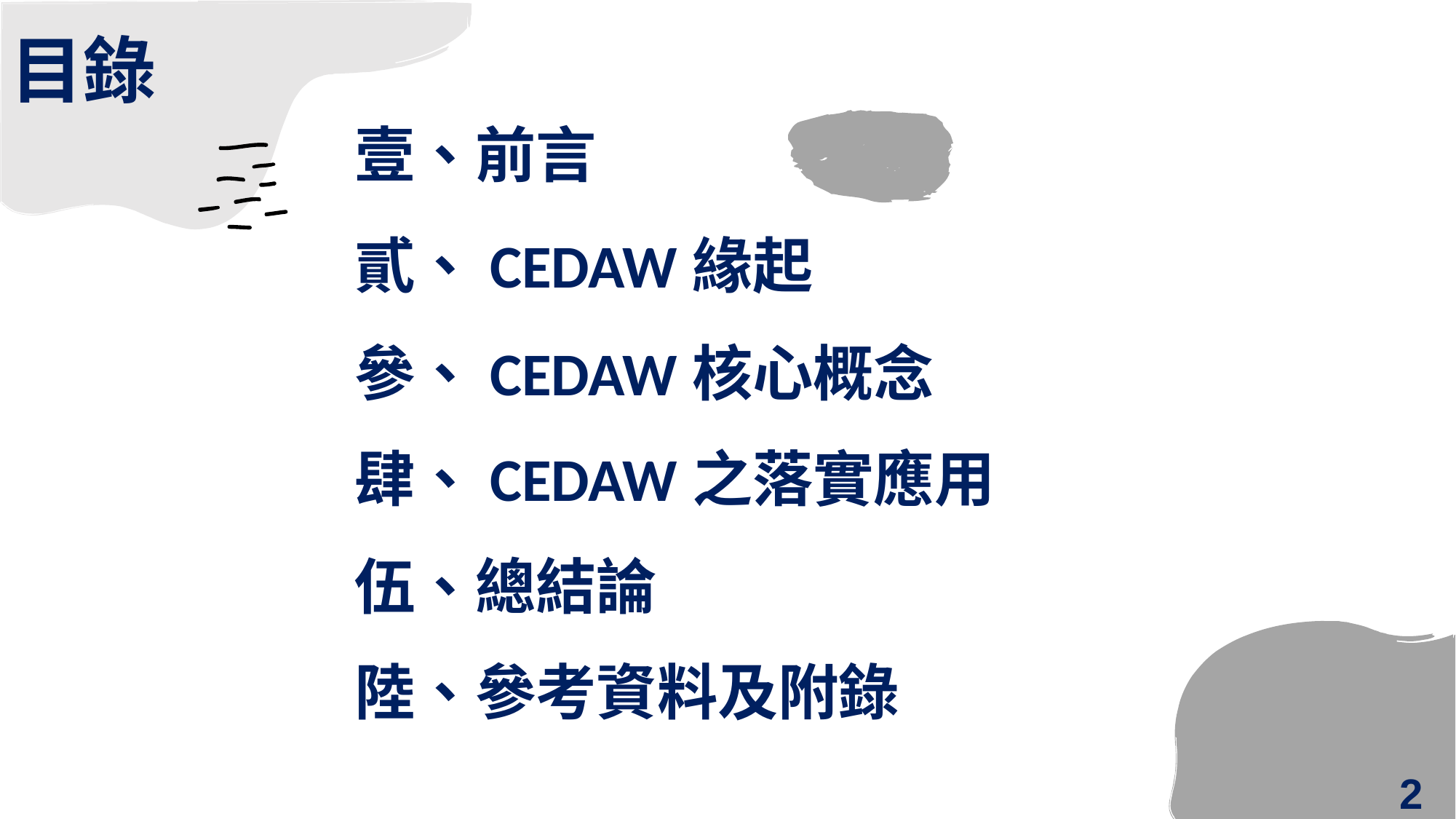

目錄
壹、前言
貳、CEDAW緣起
參、CEDAW核心概念
肆、CEDAW之落實應用
伍、總結論
陸、參考資料及附錄
2